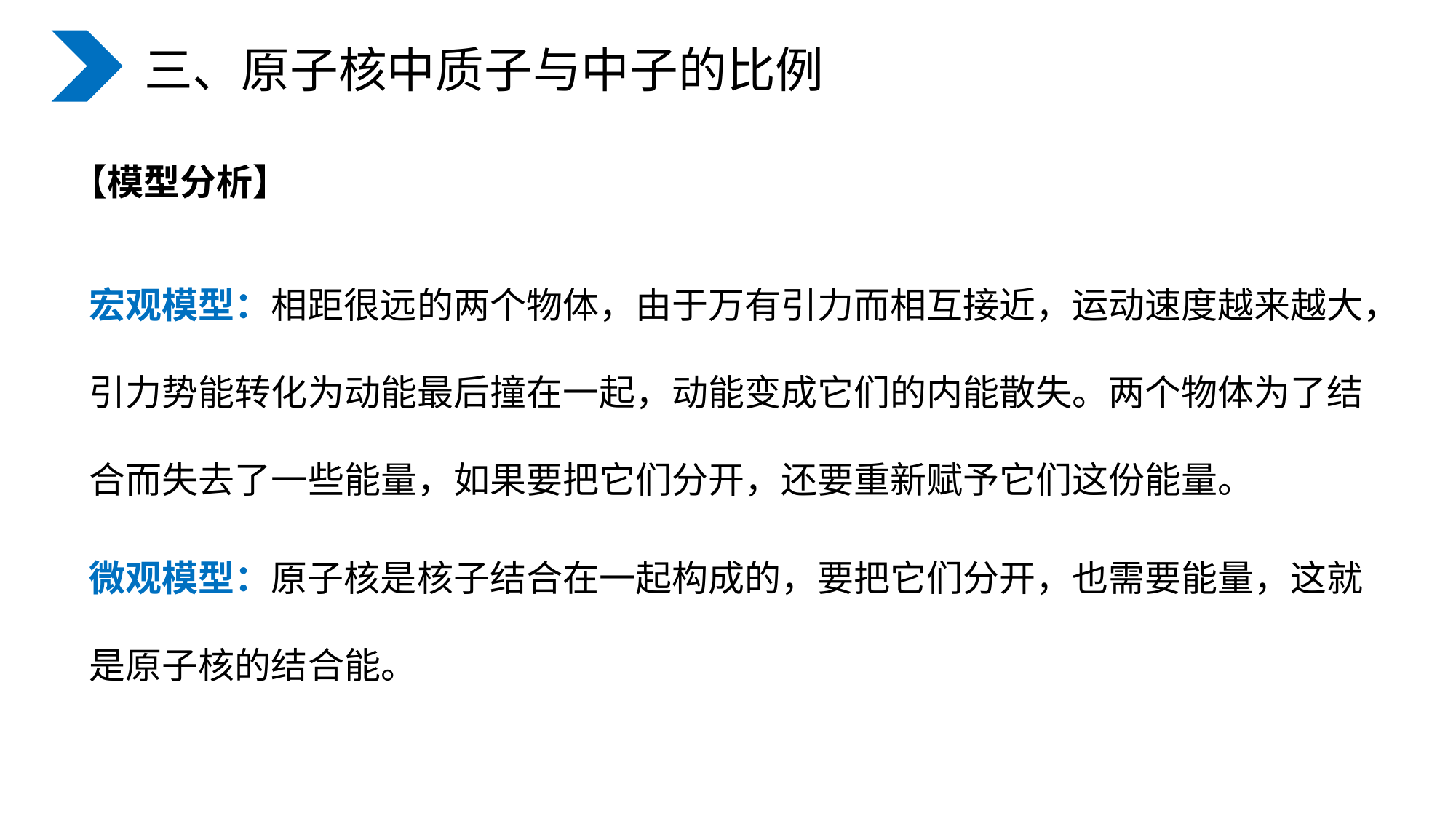

三、原子核中质子与中子的比例
【模型分析】
宏观模型：相距很远的两个物体，由于万有引力而相互接近，运动速度越来越大，引力势能转化为动能最后撞在一起，动能变成它们的内能散失。两个物体为了结合而失去了一些能量，如果要把它们分开，还要重新赋予它们这份能量。
微观模型：原子核是核子结合在一起构成的，要把它们分开，也需要能量，这就是原子核的结合能。